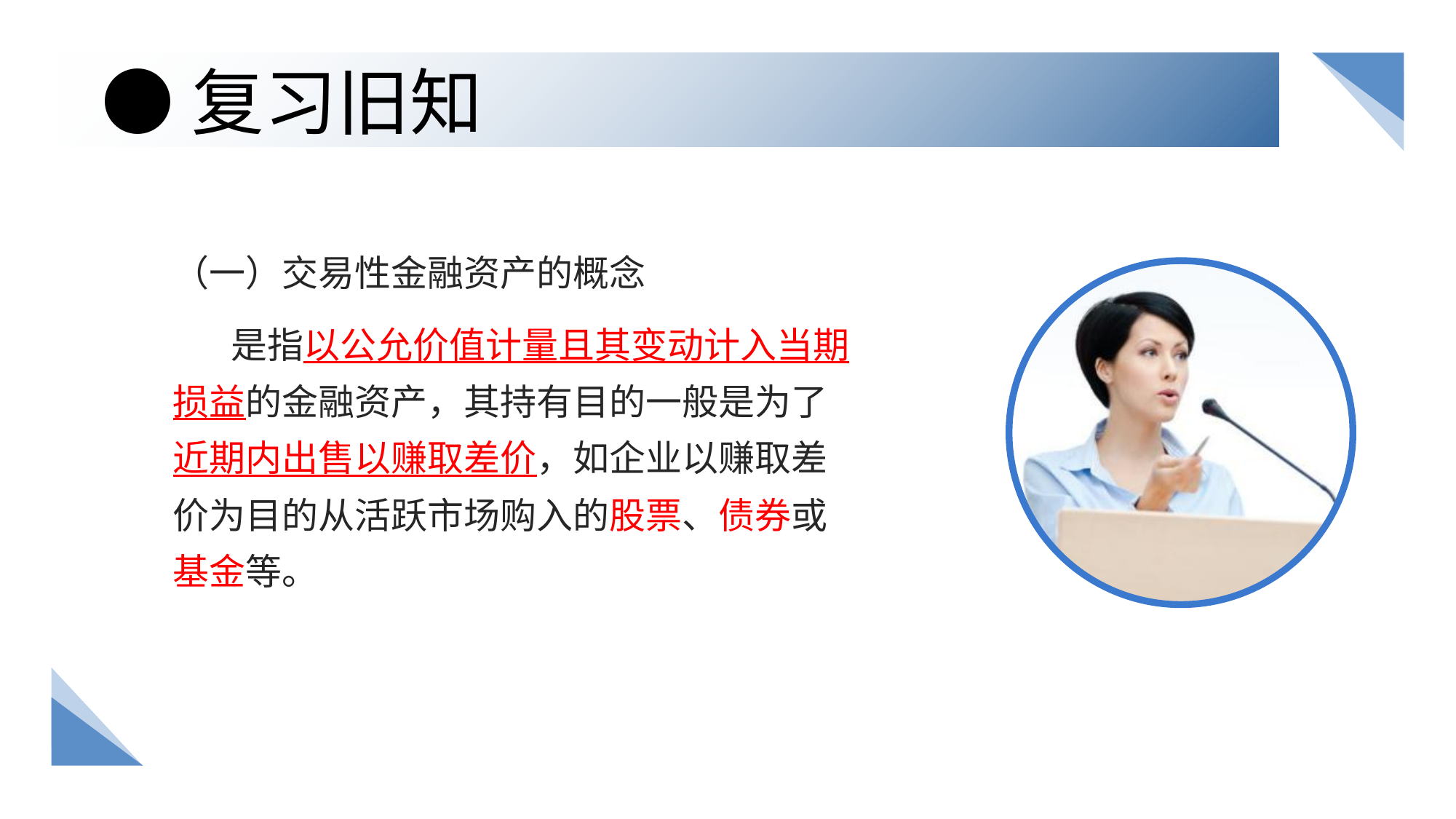

●复习旧知
（一）交易性金融资产的概念
      是指以公允价值计量且其变动计入当期损益的金融资产，其持有目的一般是为了近期内出售以赚取差价，如企业以赚取差价为目的从活跃市场购入的股票、债券或基金等。